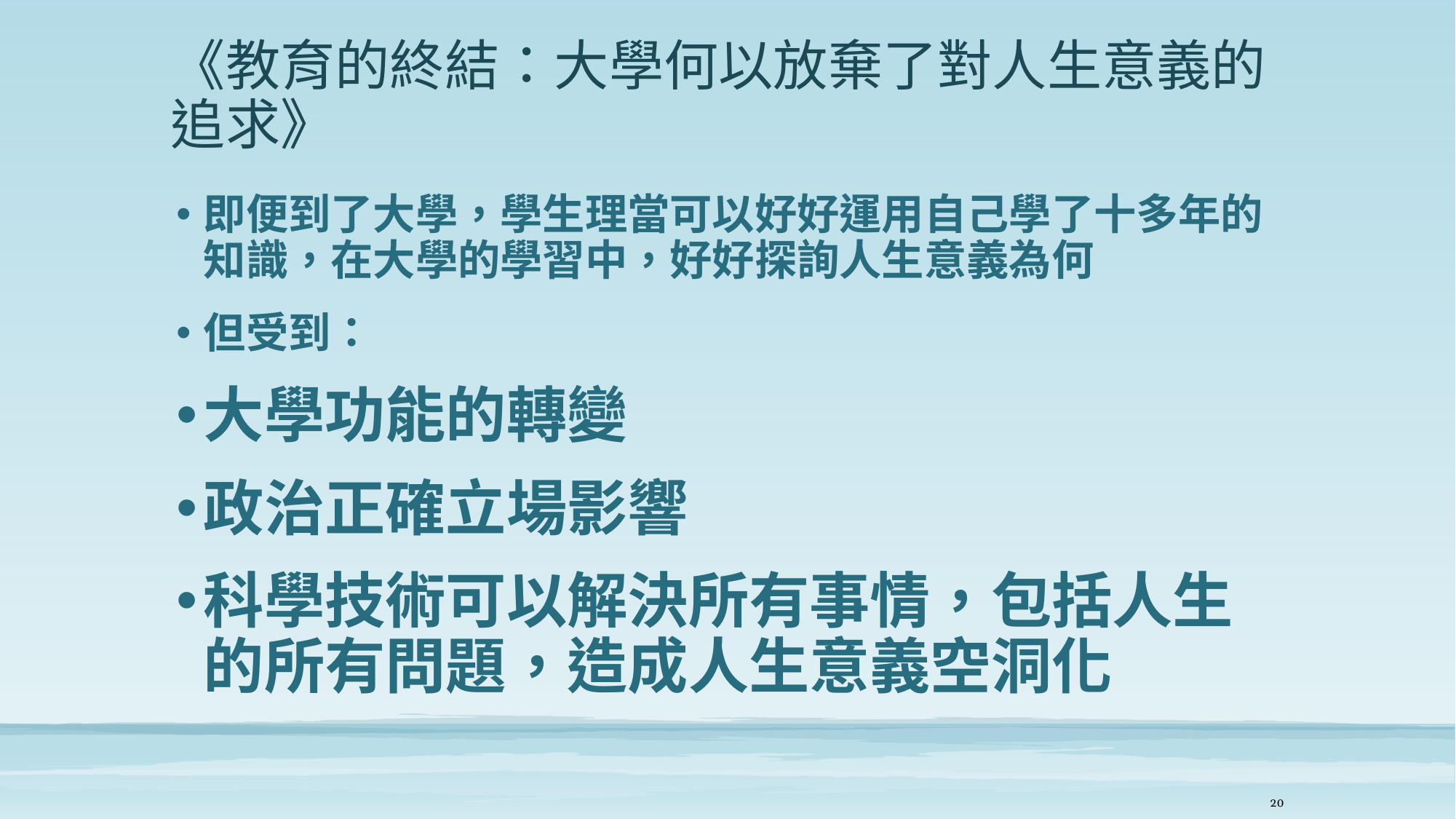

# 《教育的終結：大學何以放棄了對人生意義的追求》
即便到了大學，學生理當可以好好運用自己學了十多年的知識，在大學的學習中，好好探詢人生意義為何
但受到：
大學功能的轉變
政治正確立場影響
科學技術可以解決所有事情，包括人生的所有問題，造成人生意義空洞化
20